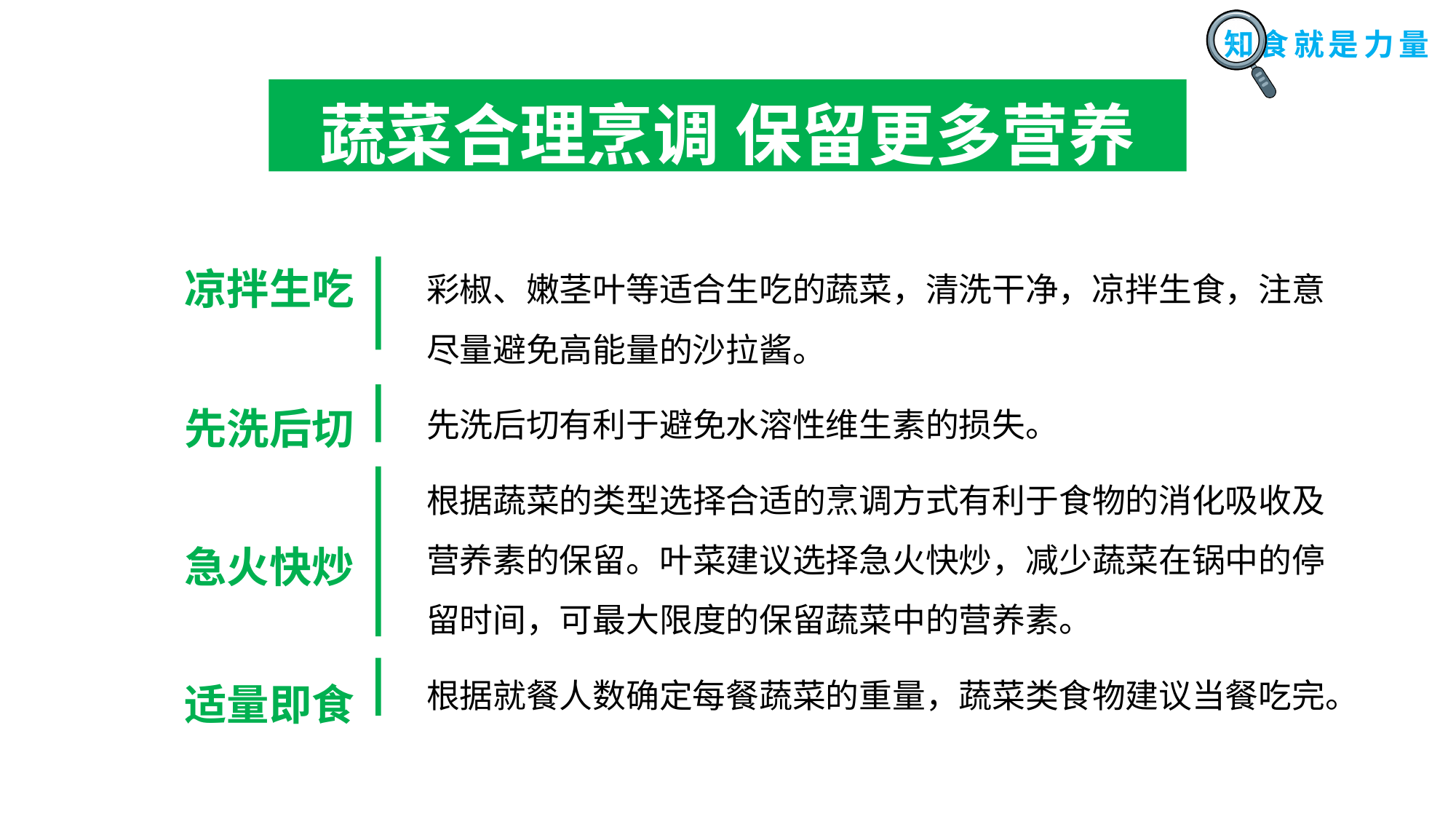

蔬菜合理烹调 保留更多营养
彩椒、嫩茎叶等适合生吃的蔬菜，清洗干净，凉拌生食，注意尽量避免高能量的沙拉酱。
先洗后切有利于避免水溶性维生素的损失。
根据蔬菜的类型选择合适的烹调方式有利于食物的消化吸收及营养素的保留。叶菜建议选择急火快炒，减少蔬菜在锅中的停留时间，可最大限度的保留蔬菜中的营养素。
根据就餐人数确定每餐蔬菜的重量，蔬菜类食物建议当餐吃完。
凉拌生吃

先洗后切

急火快炒
适量即食